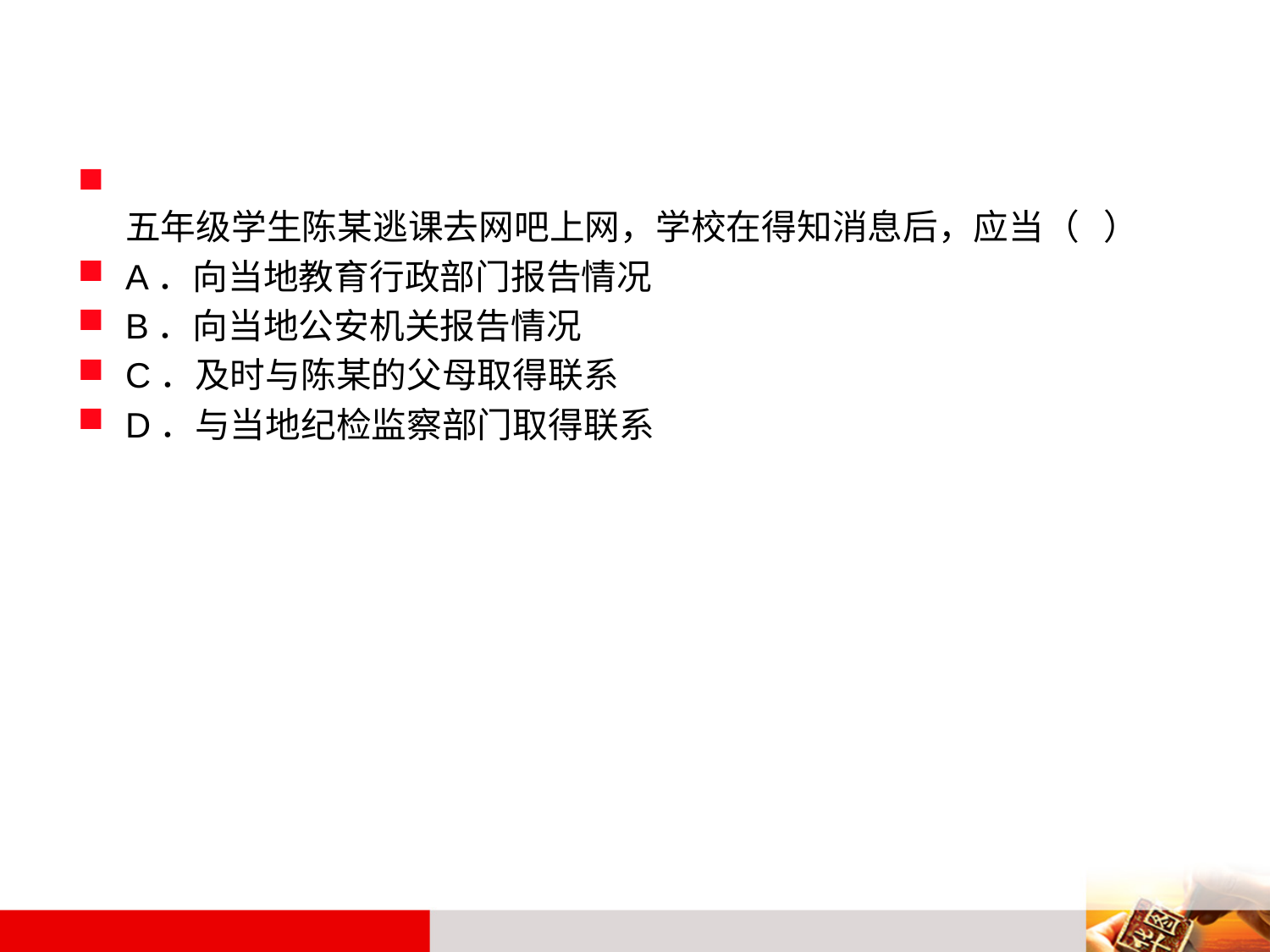

#
五年级学生陈某逃课去网吧上网，学校在得知消息后，应当（   ）
A．向当地教育行政部门报告情况
B．向当地公安机关报告情况
C．及时与陈某的父母取得联系
D．与当地纪检监察部门取得联系